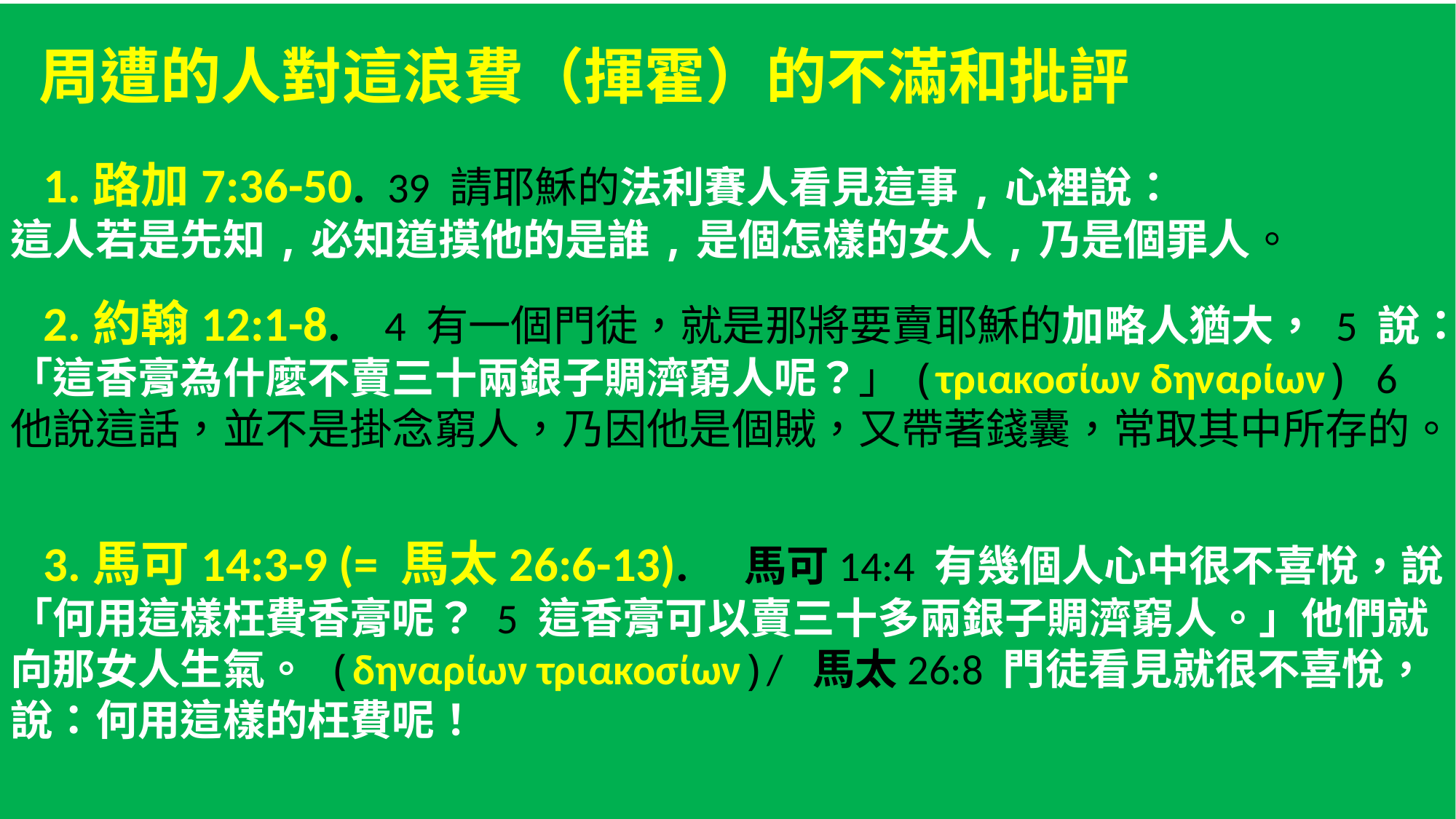

周遭的人對這浪費（揮霍）的不滿和批評

   1.路加7:36-50.  39 請耶穌的法利賽人看見這事,心裡說：
這人若是先知,必知道摸他的是誰,是個怎樣的女人,乃是個罪人。

   2.約翰12:1-8.    4 有一個門徒，就是那將要賣耶穌的加略人猶大， 5 說：「這香膏為什麼不賣三十兩銀子賙濟窮人呢？」(τριακοσίων δηναρίων) 6 他說這話，並不是掛念窮人，乃因他是個賊，又帶著錢囊，常取其中所存的。

   3.馬可14:3-9 (= 馬太26:6-13).    馬可14:4 有幾個人心中很不喜悅，說：「何用這樣枉費香膏呢？ 5 這香膏可以賣三十多兩銀子賙濟窮人。」他們就向那女人生氣。 (δηναρίων τριακοσίων)/  馬太26:8 門徒看見就很不喜悅，說：何用這樣的枉費呢！